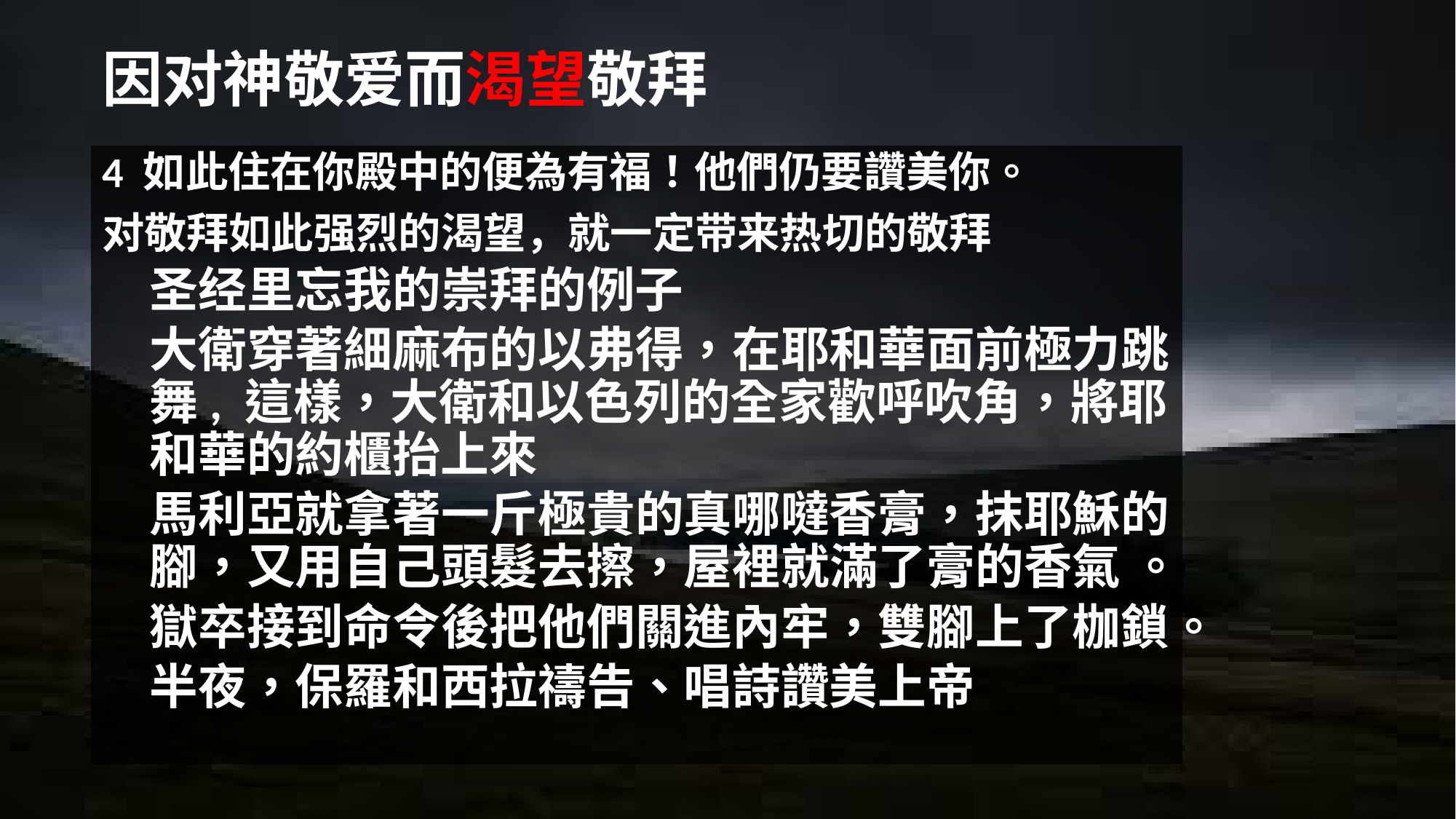

# 因对神敬爱而渴望敬拜
4 如此住在你殿中的便為有福！他們仍要讚美你。
对敬拜如此强烈的渴望，就一定带来热切的敬拜
圣经里忘我的崇拜的例子
大衛穿著細麻布的以弗得，在耶和華面前極力跳舞, 這樣，大衛和以色列的全家歡呼吹角，將耶和華的約櫃抬上來
馬利亞就拿著一斤極貴的真哪噠香膏，抹耶穌的腳，又用自己頭髮去擦，屋裡就滿了膏的香氣 。
獄卒接到命令後把他們關進內牢，雙腳上了枷鎖。
半夜，保羅和西拉禱告、唱詩讚美上帝